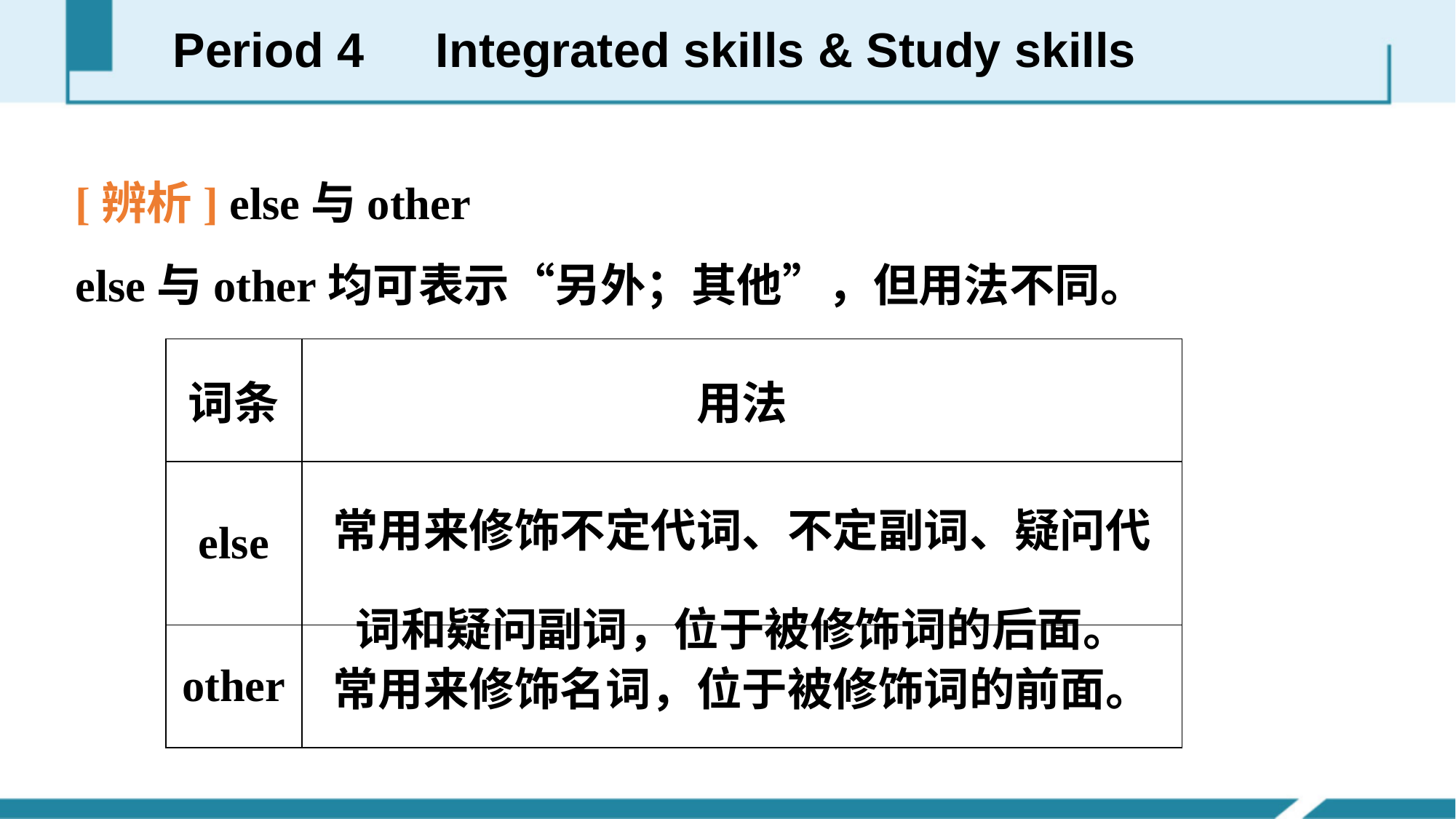

Period 4　Integrated skills & Study skills
[辨析] else与other
else与other均可表示“另外；其他”，但用法不同。
| 词条 | 用法 |
| --- | --- |
| else | 常用来修饰不定代词、不定副词、疑问代词和疑问副词，位于被修饰词的后面。 |
| other | 常用来修饰名词，位于被修饰词的前面。 |